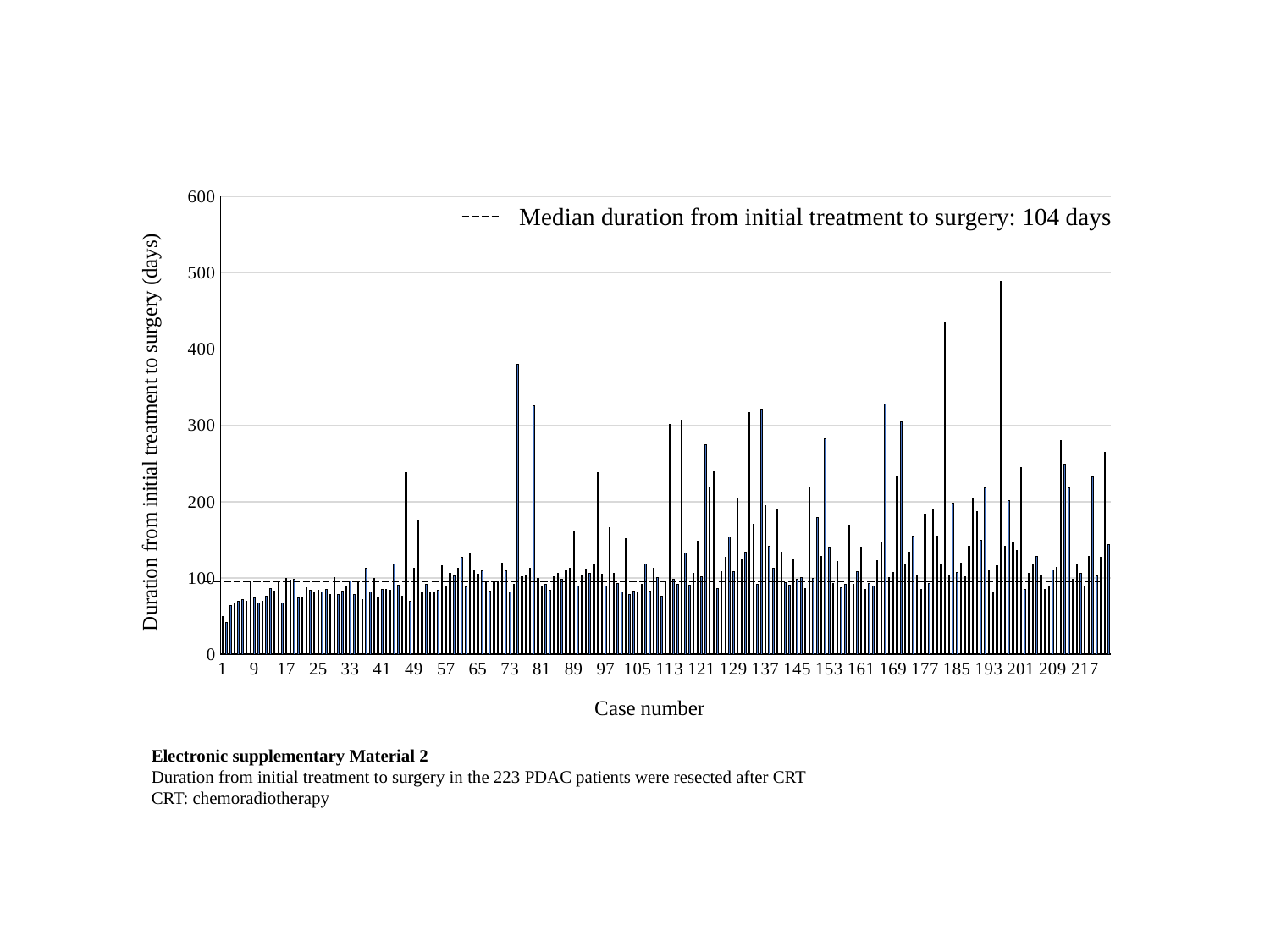

### Chart

| Category | 治療～手術期間（日） |
|---|---|
Median duration from initial treatment to surgery: 104 days
Electronic supplementary Material 2
Duration from initial treatment to surgery in the 223 PDAC patients were resected after CRT
CRT: chemoradiotherapy